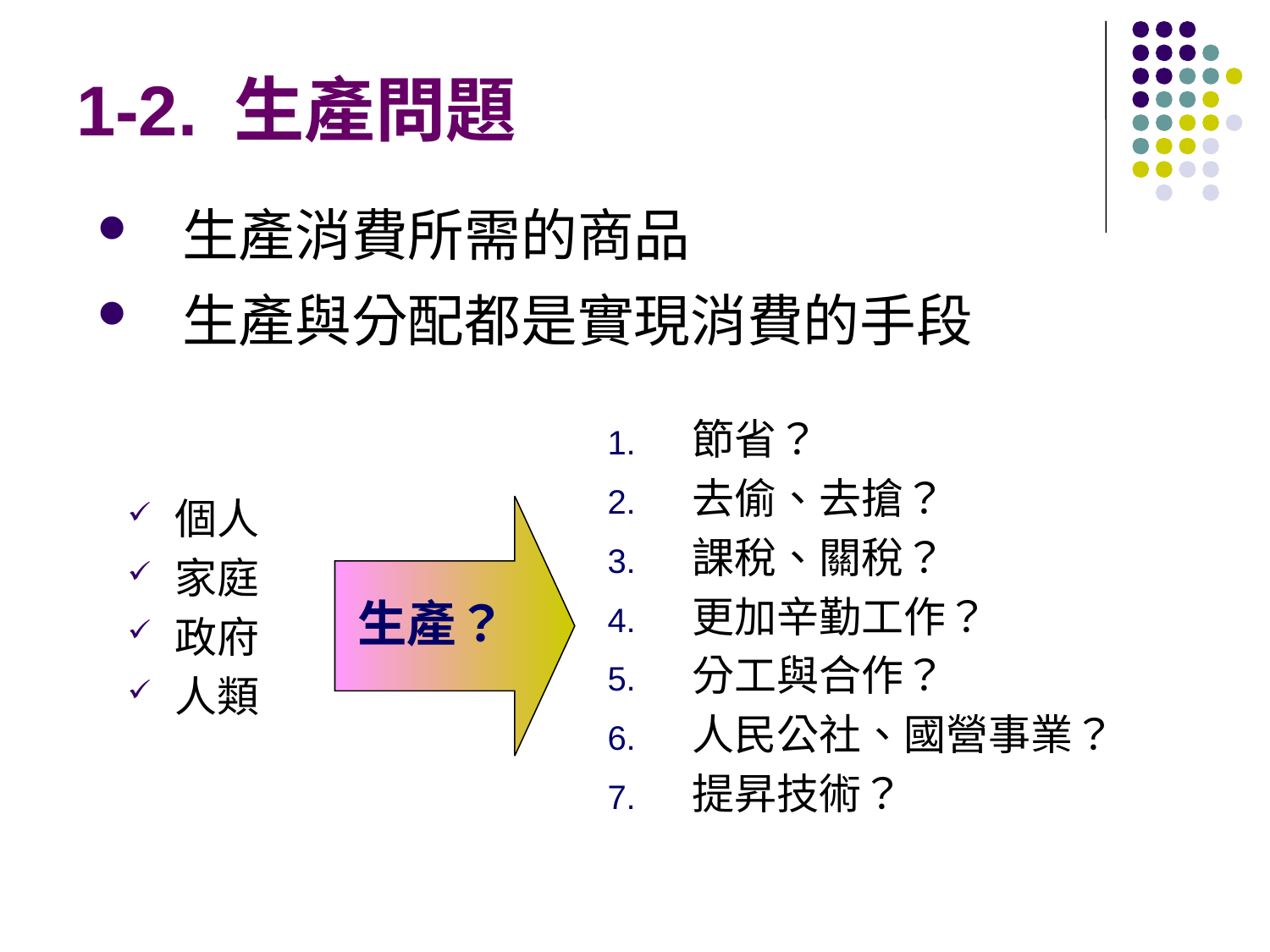

# 1-2. 生產問題
生產消費所需的商品
生產與分配都是實現消費的手段
節省？
去偷、去搶？
課稅、關稅？
更加辛勤工作？
分工與合作？
人民公社、國營事業？
提昇技術？
個人
家庭
政府
人類

生產？